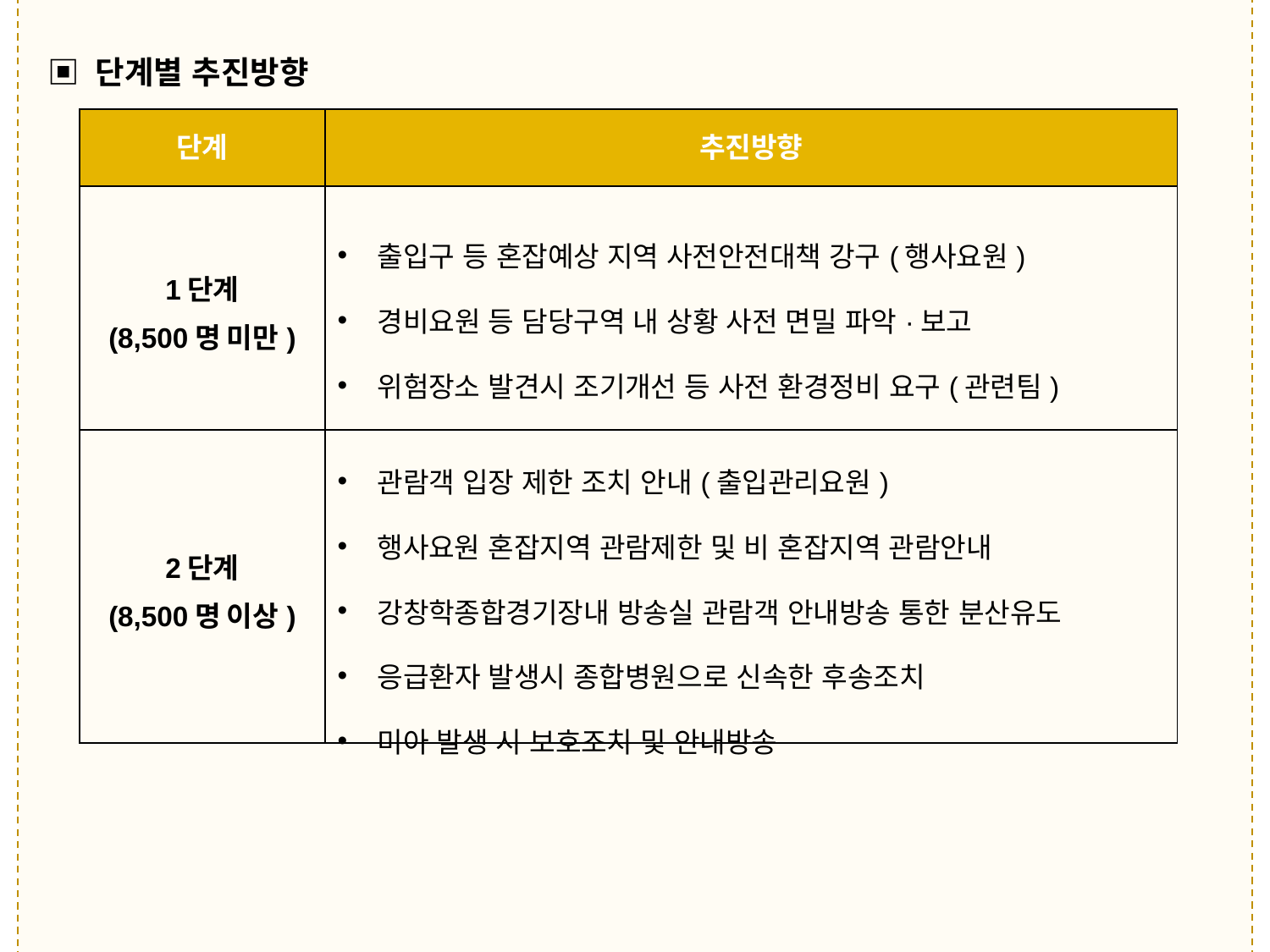

▣ 단계별 추진방향
| 단계 | 추진방향 |
| --- | --- |
| 1단계 (8,500명 미만) | 출입구 등 혼잡예상 지역 사전안전대책 강구(행사요원) 경비요원 등 담당구역 내 상황 사전 면밀 파악·보고 위험장소 발견시 조기개선 등 사전 환경정비 요구(관련팀) |
| 2단계 (8,500명 이상) | 관람객 입장 제한 조치 안내(출입관리요원) 행사요원 혼잡지역 관람제한 및 비 혼잡지역 관람안내 강창학종합경기장내 방송실 관람객 안내방송 통한 분산유도 응급환자 발생시 종합병원으로 신속한 후송조치 미아 발생 시 보호조치 및 안내방송 |